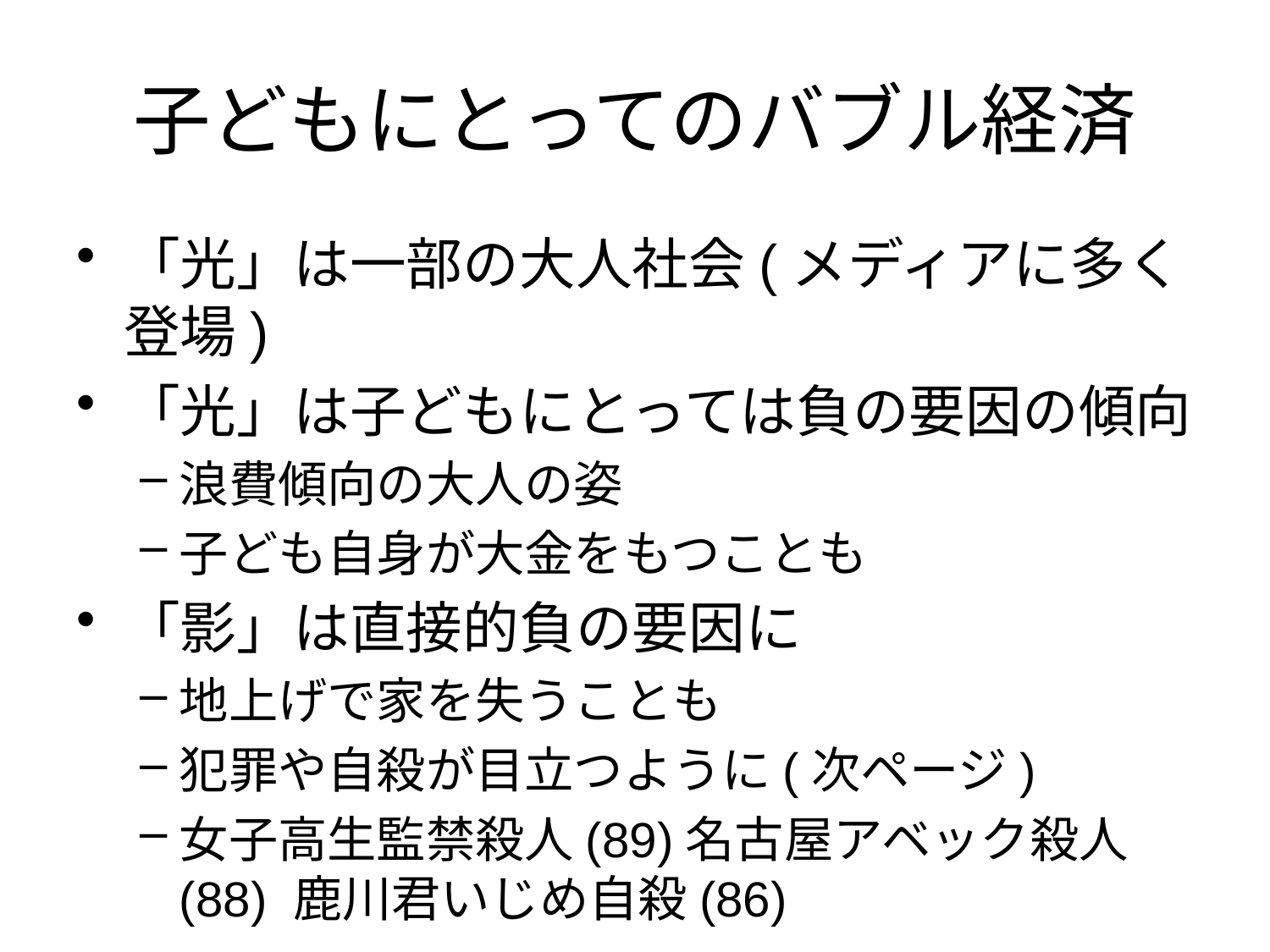

# 子どもにとってのバブル経済
「光」は一部の大人社会(メディアに多く登場)
「光」は子どもにとっては負の要因の傾向
浪費傾向の大人の姿
子ども自身が大金をもつことも
「影」は直接的負の要因に
地上げで家を失うことも
犯罪や自殺が目立つように(次ページ)
女子高生監禁殺人(89)名古屋アベック殺人(88) 鹿川君いじめ自殺(86)